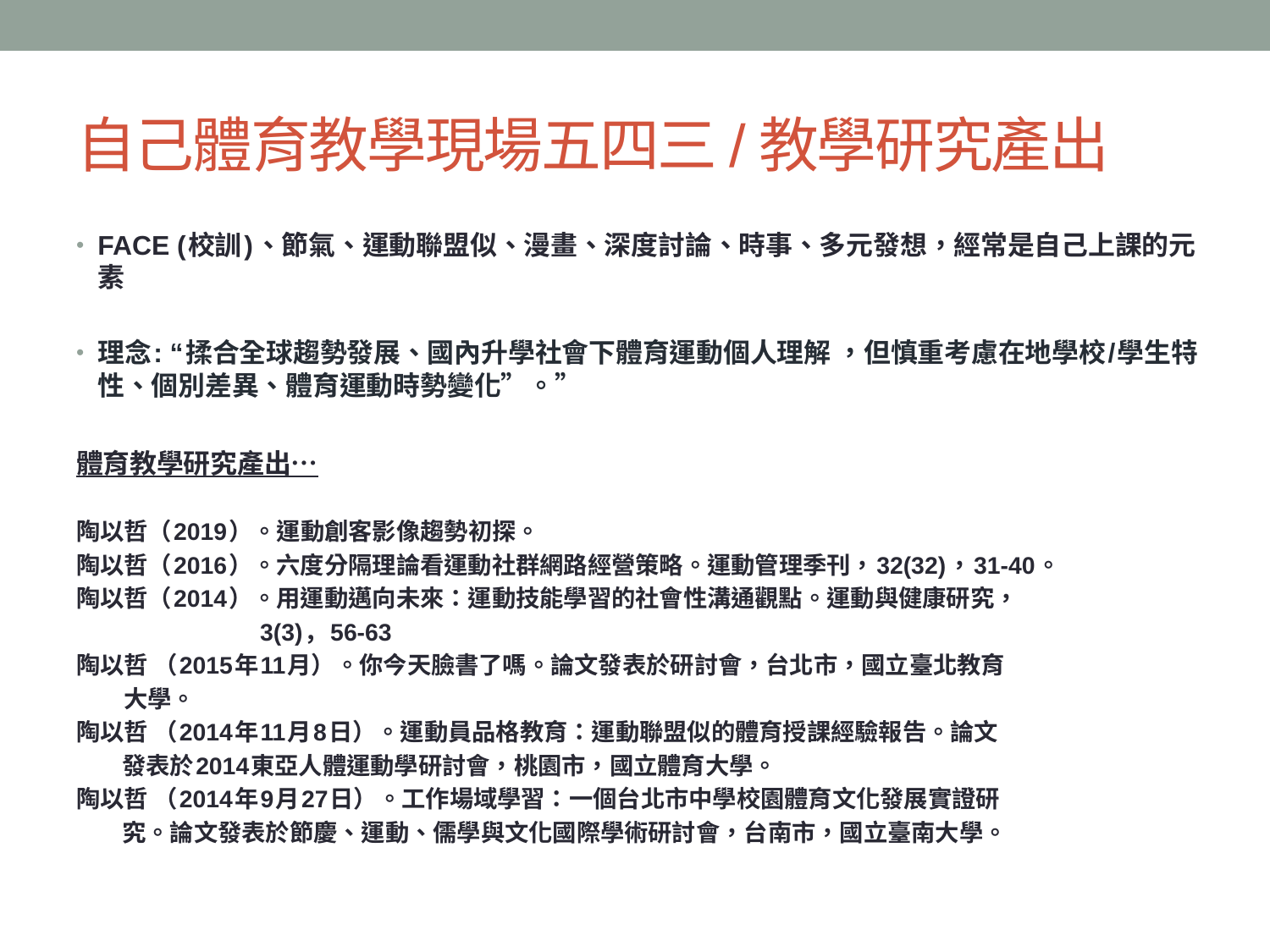

# 自己體育教學現場五四三/教學研究產出
FACE (校訓)、節氣、運動聯盟似、漫畫、深度討論、時事、多元發想，經常是自己上課的元素

理念: “揉合全球趨勢發展、國內升學社會下體育運動個人理解 ，但慎重考慮在地學校/學生特性、個別差異、體育運動時勢變化”。”

體育教學研究產出…

陶以哲（2019）。運動創客影像趨勢初探。
陶以哲（2016）。六度分隔理論看運動社群網路經營策略。運動管理季刊，32(32)，31-40。
陶以哲（2014）。用運動邁向未來：運動技能學習的社會性溝通觀點。運動與健康研究，
                            3(3)，56-63
陶以哲 （2015年11月）。你今天臉書了嗎。論文發表於研討會，台北市，國立臺北教育
　　大學。
陶以哲 （2014年11月8日）。運動員品格教育：運動聯盟似的體育授課經驗報告。論文
        發表於2014東亞人體運動學研討會，桃園市，國立體育大學。
陶以哲 （2014年9月27日）。工作場域學習：一個台北市中學校園體育文化發展實證研
        究。論文發表於節慶、運動、儒學與文化國際學術研討會，台南市，國立臺南大學。